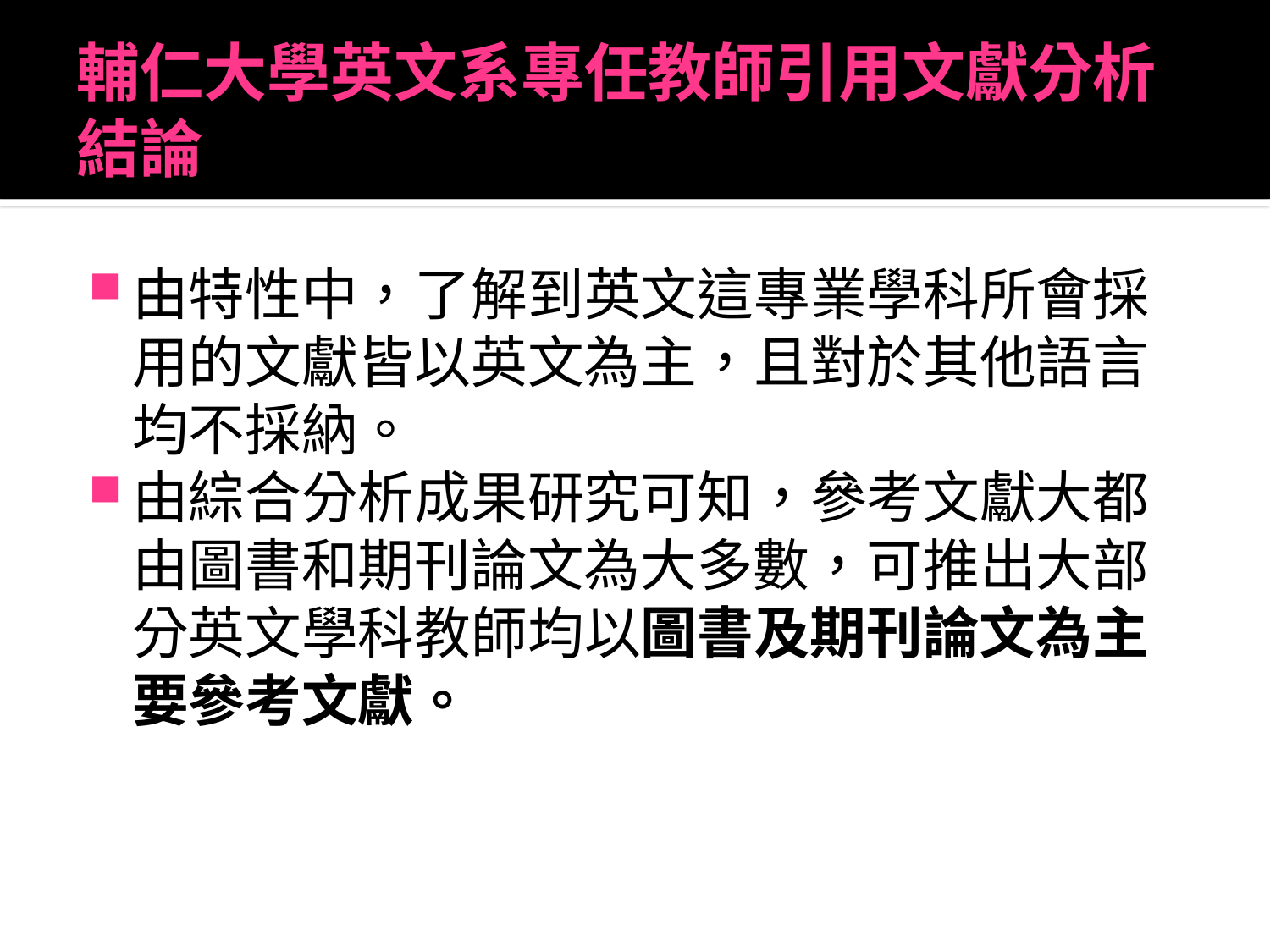

# 輔仁大學英文系專任教師引用文獻分析 結論
由特性中，了解到英文這專業學科所會採用的文獻皆以英文為主，且對於其他語言均不採納。
由綜合分析成果研究可知，參考文獻大都由圖書和期刊論文為大多數，可推出大部分英文學科教師均以圖書及期刊論文為主要參考文獻。